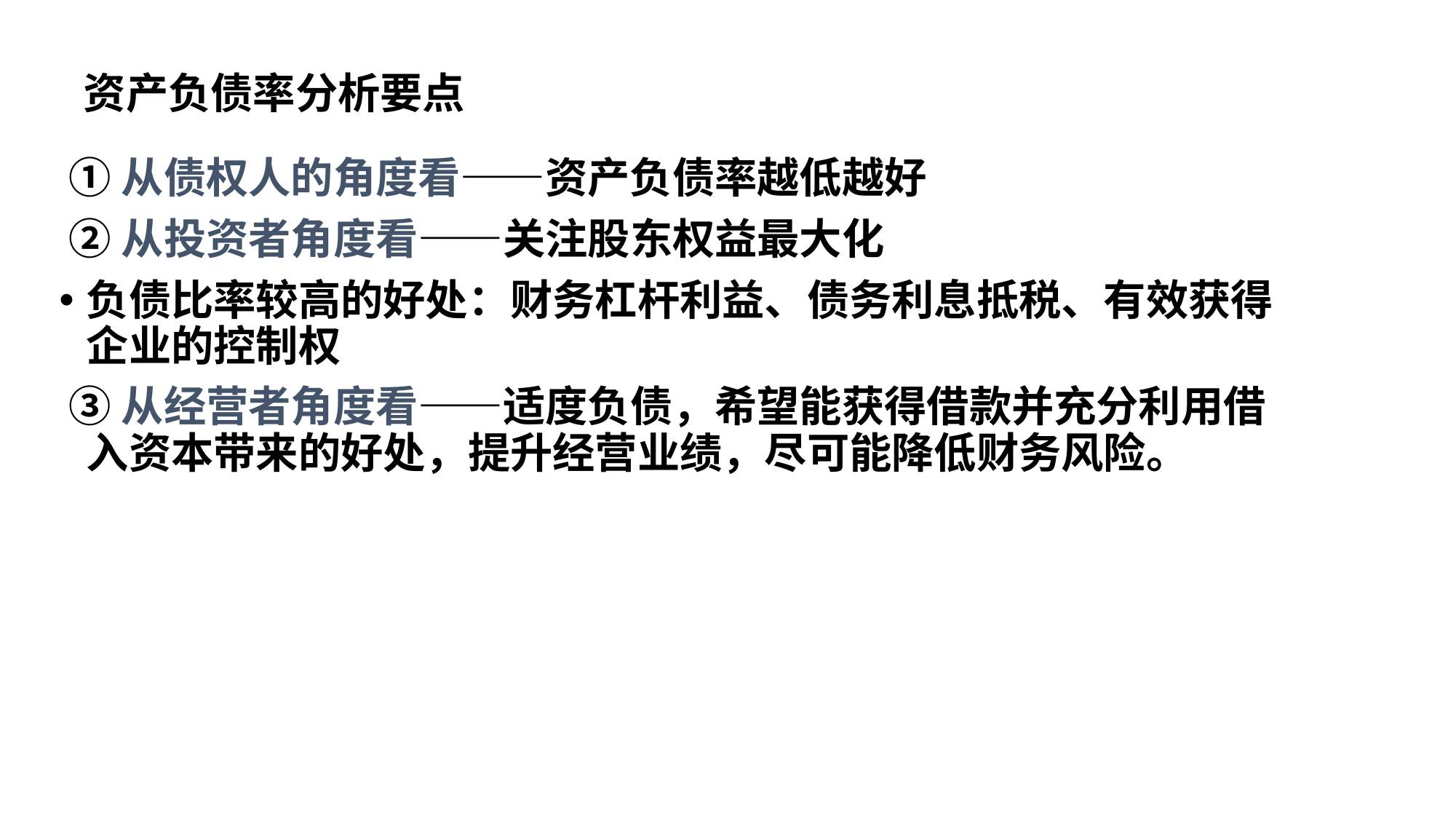

# 资产负债率分析要点
 ①从债权人的角度看——资产负债率越低越好
 ②从投资者角度看——关注股东权益最大化
负债比率较高的好处：财务杠杆利益、债务利息抵税、有效获得企业的控制权
 ③从经营者角度看——适度负债，希望能获得借款并充分利用借入资本带来的好处，提升经营业绩，尽可能降低财务风险。